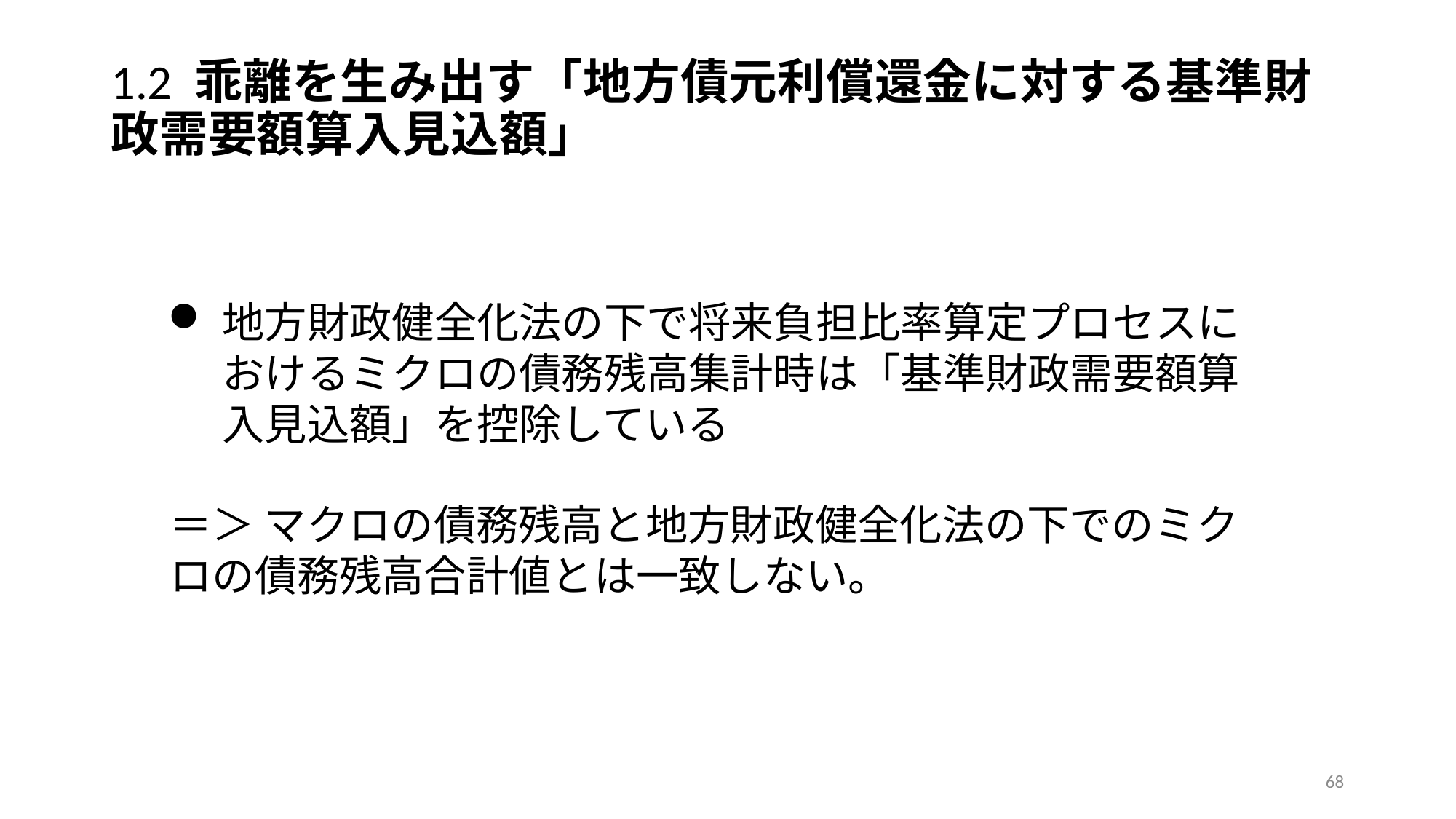

# 1.2 乖離を生み出す「地方債元利償還金に対する基準財政需要額算入見込額」
地方財政健全化法の下で将来負担比率算定プロセスにおけるミクロの債務残高集計時は「基準財政需要額算入見込額」を控除している
＝＞ マクロの債務残高と地方財政健全化法の下でのミクロの債務残高合計値とは一致しない。
68